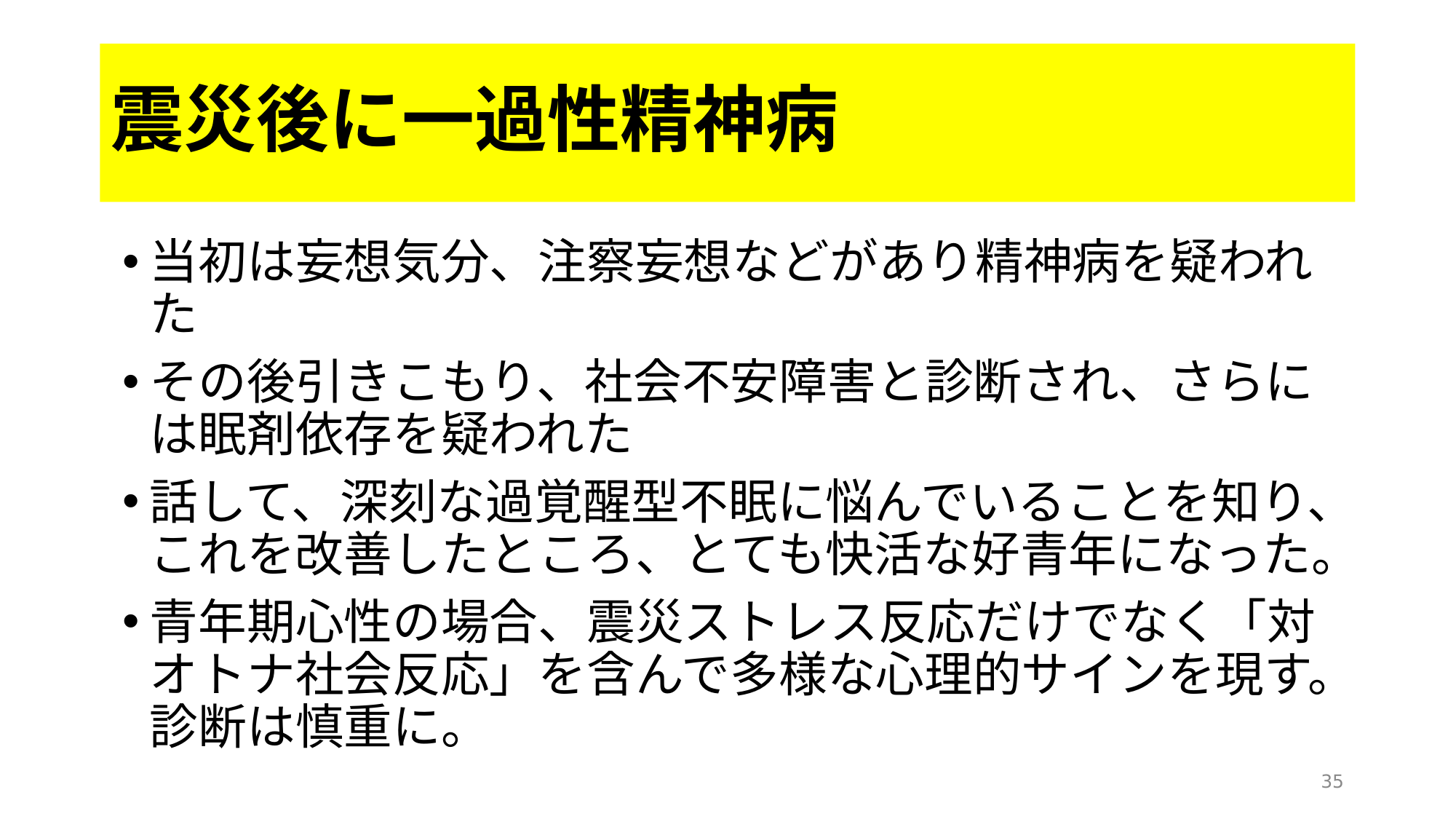

# 震災後に一過性精神病
当初は妄想気分、注察妄想などがあり精神病を疑われた
その後引きこもり、社会不安障害と診断され、さらには眠剤依存を疑われた
話して、深刻な過覚醒型不眠に悩んでいることを知り、これを改善したところ、とても快活な好青年になった。
青年期心性の場合、震災ストレス反応だけでなく「対オトナ社会反応」を含んで多様な心理的サインを現す。診断は慎重に。
35